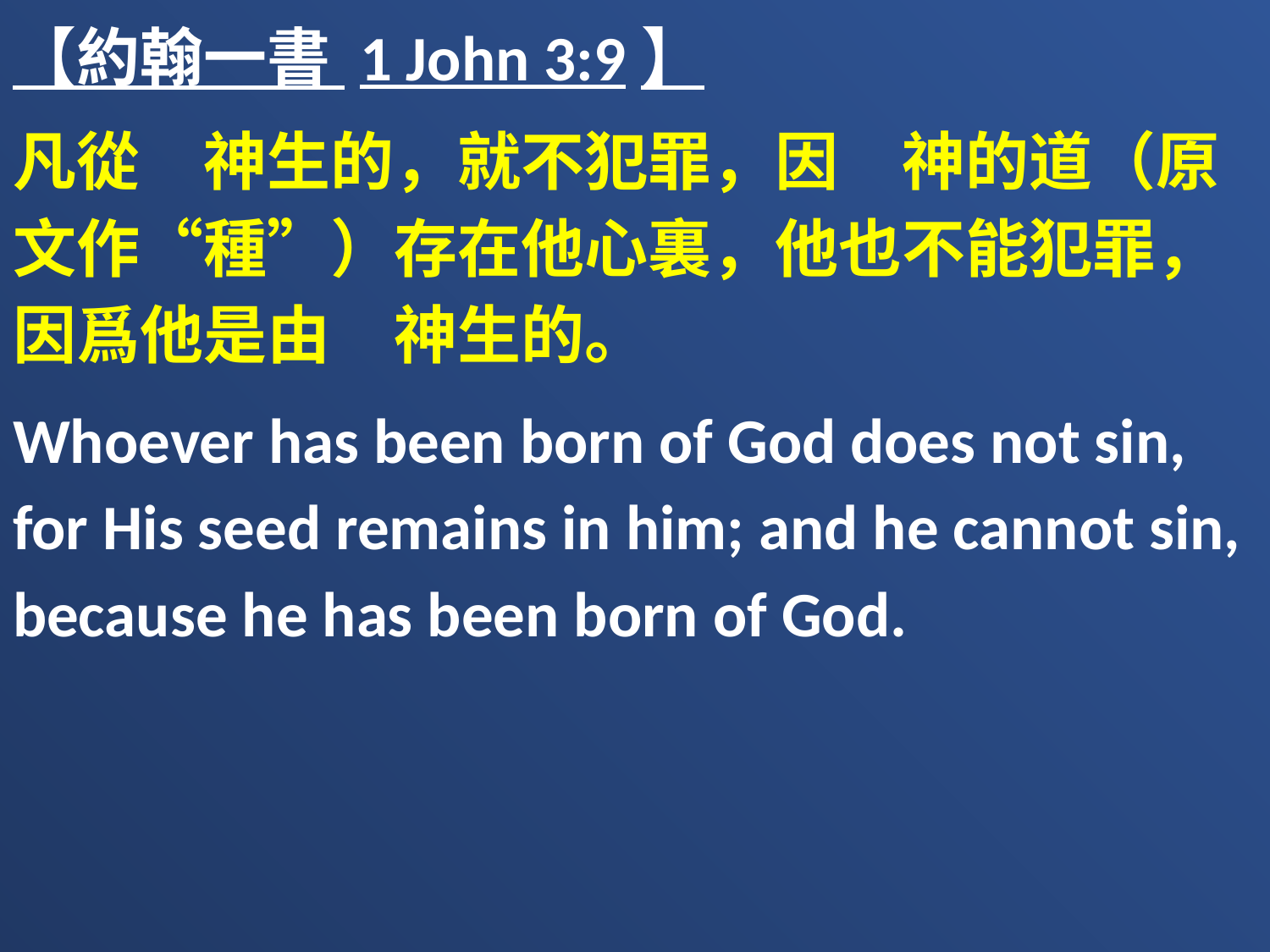

【約翰一書 1 John 3:9】
凡從　神生的，就不犯罪，因　神的道（原文作“種”）存在他心裏，他也不能犯罪，因爲他是由　神生的。
Whoever has been born of God does not sin, for His seed remains in him; and he cannot sin, because he has been born of God.